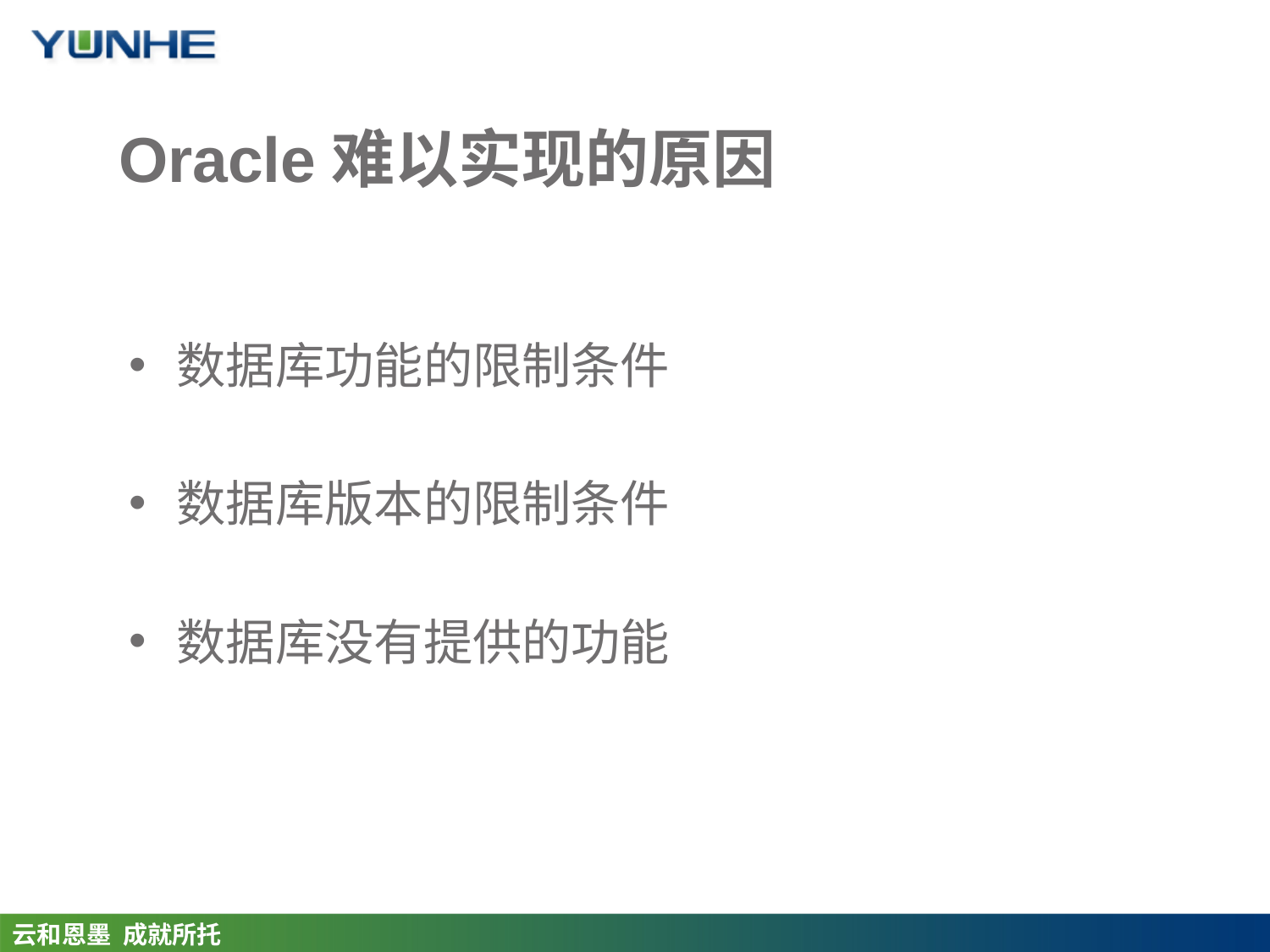

Oracle难以实现的原因
数据库功能的限制条件

数据库版本的限制条件

数据库没有提供的功能